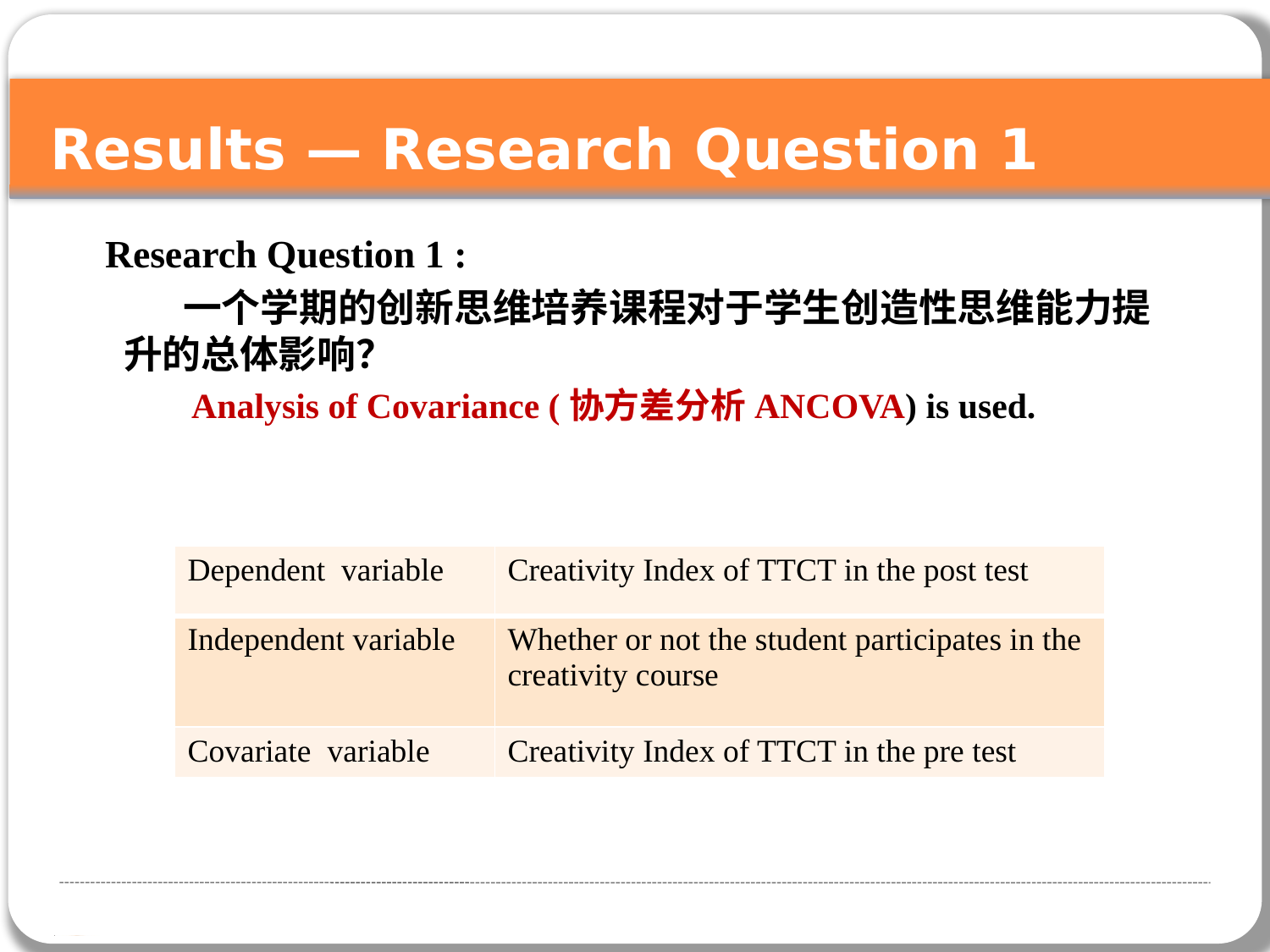

Results — Research Question 1

   Research Question 1 :
           一个学期的创新思维培养课程对于学生创造性思维能力提升的总体影响？
             Analysis of Covariance (协方差分析ANCOVA) is used.

| Dependent variable | Creativity Index of TTCT in the post test |
| --- | --- |
| Independent variable | Whether or not the student participates in the creativity course |
| Covariate variable | Creativity Index of TTCT in the pre test |